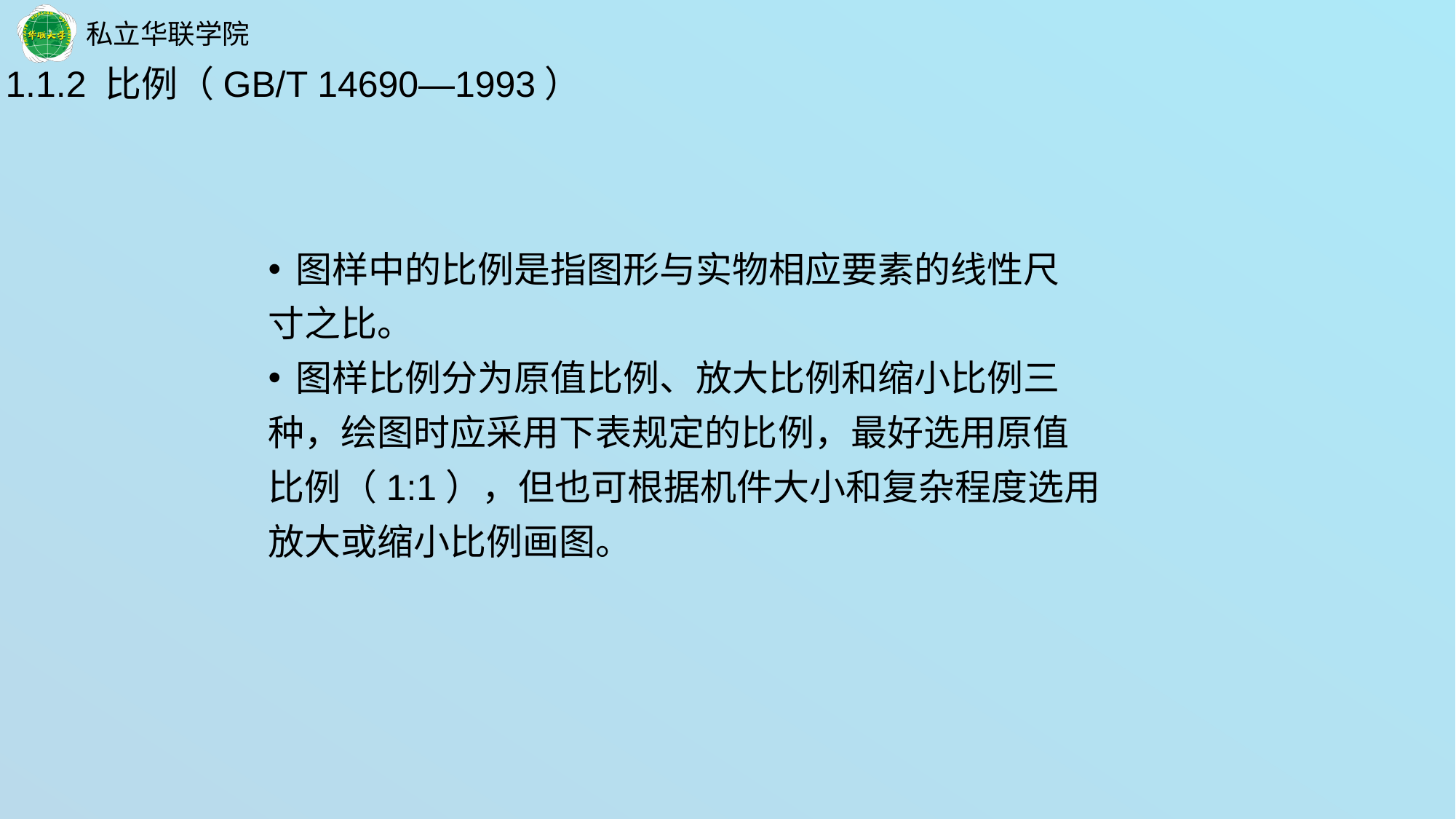

1.1.2 比例（GB/T 14690—1993）
图样中的比例是指图形与实物相应要素的线性尺
寸之比。
图样比例分为原值比例、放大比例和缩小比例三
种，绘图时应采用下表规定的比例，最好选用原值
比例（1:1），但也可根据机件大小和复杂程度选用
放大或缩小比例画图。